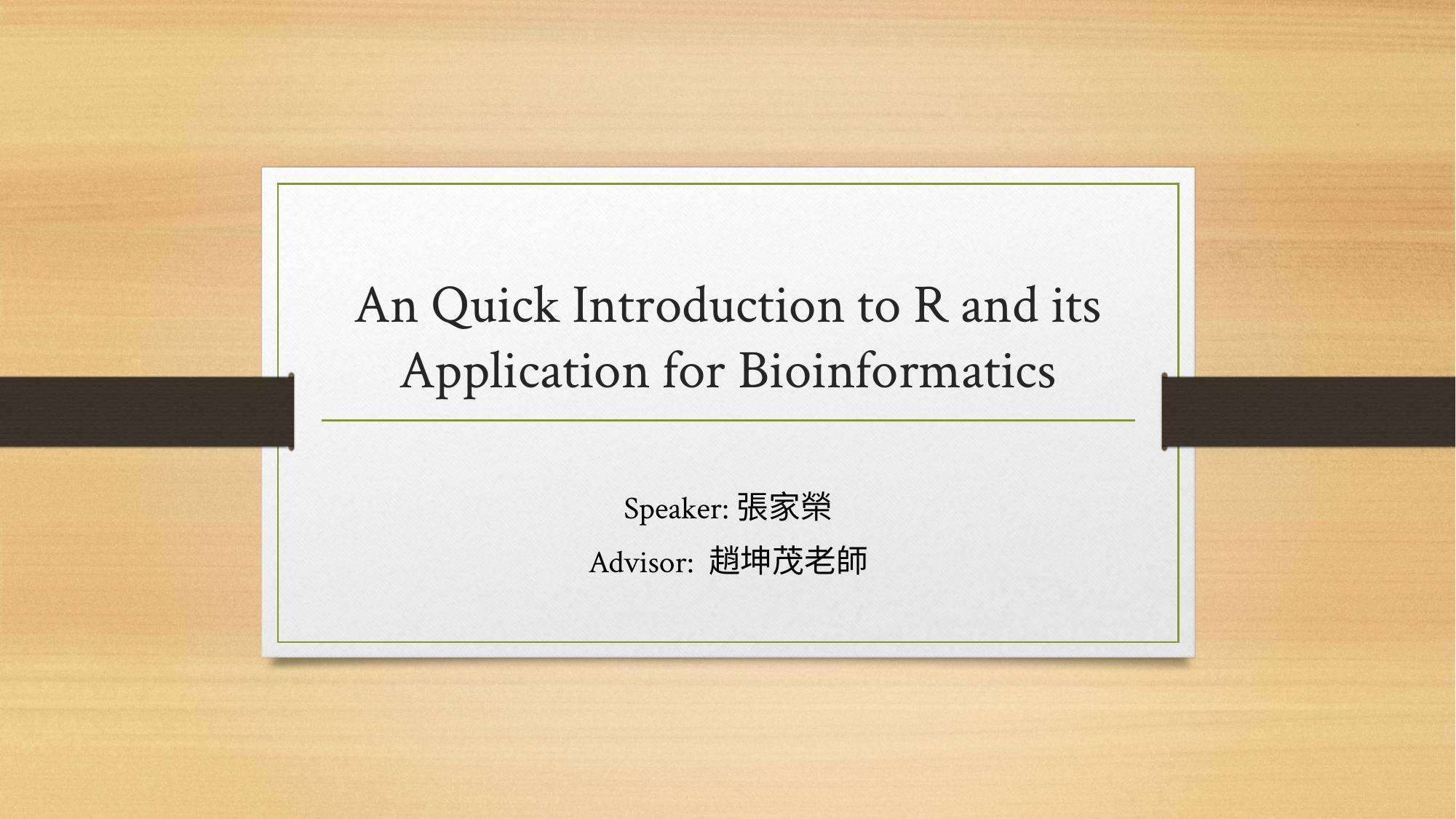

# An Quick Introduction to R and its Application for Bioinformatics
Speaker:張家榮
Advisor: 趙坤茂老師